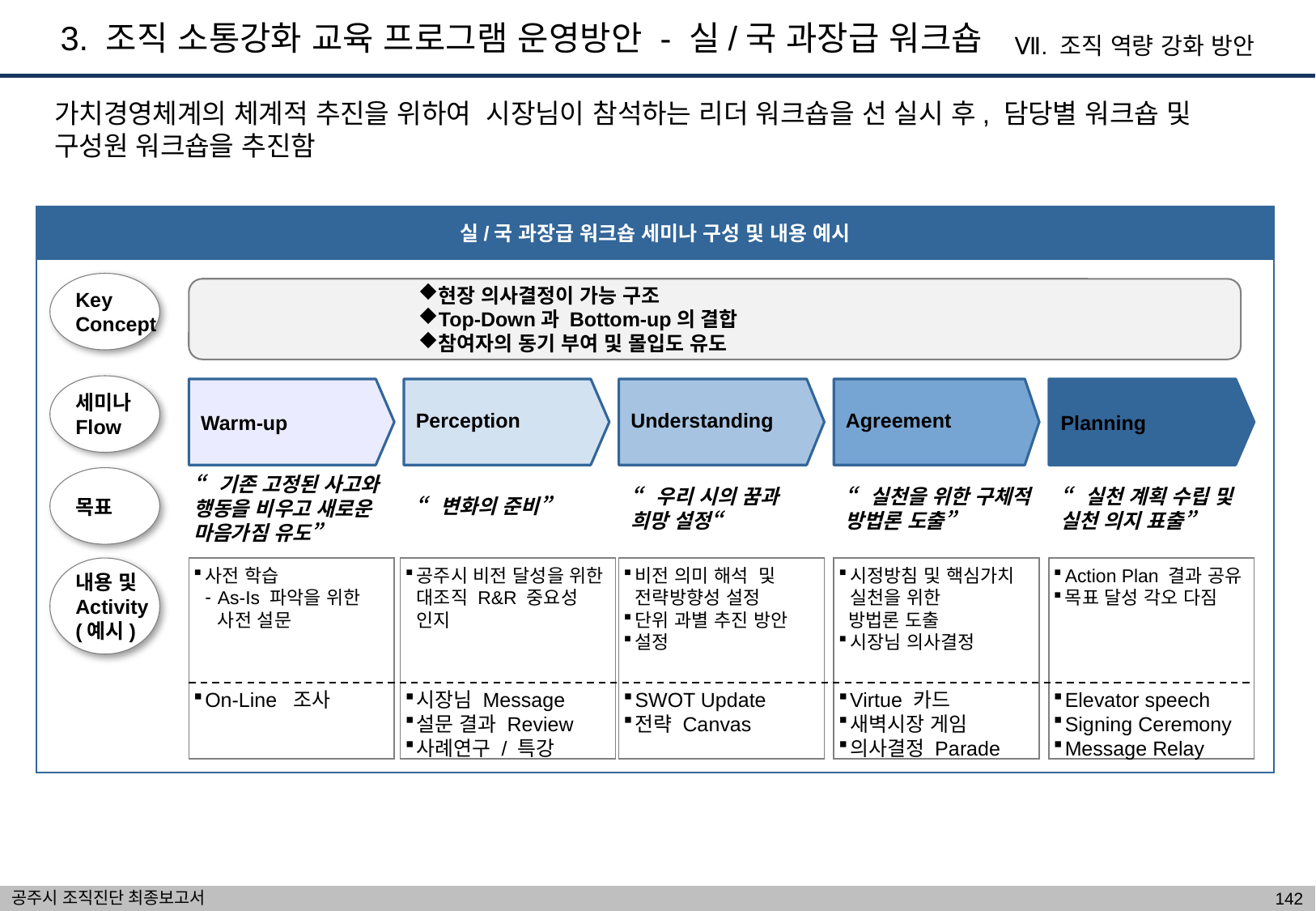

3. 조직 소통강화 교육 프로그램 운영방안 - 실/국 과장급 워크숍
Ⅶ. 조직 역량 강화 방안
가치경영체계의 체계적 추진을 위하여  시장님이 참석하는 리더 워크숍을 선 실시 후, 담당별 워크숍 및 구성원 워크숍을 추진함
실/국 과장급 워크숍 세미나 구성 및 내용 예시

Key
Concept
현장 의사결정이 가능 구조
Top-Down과 Bottom-up의 결합
참여자의 동기 부여 및 몰입도 유도
세미나
Flow
Warm-up
Perception
Understanding
Agreement
Planning
목표
“기존 고정된 사고와 행동을 비우고 새로운 마음가짐 유도”
“변화의 준비”
“우리 시의 꿈과 희망 설정“
“실천을 위한 구체적 방법론 도출”
“실천 계획 수립 및
실천 의지 표출”
내용 및
Activity
(예시)
사전 학습
As-Is 파악을 위한 사전 설문
공주시 비전 달성을 위한 대조직 R&R 중요성 인지
비전 의미 해석  및 전략방향성 설정
단위 과별 추진 방안
설정
시정방침 및 핵심가치 실천을 위한
 방법론 도출
시장님 의사결정
Action Plan 결과 공유
목표 달성 각오 다짐
On-Line  조사
시장님 Message
설문 결과 Review
사례연구 / 특강
SWOT Update
전략 Canvas
Virtue 카드
새벽시장 게임
의사결정 Parade
Elevator speech
Signing Ceremony
Message Relay